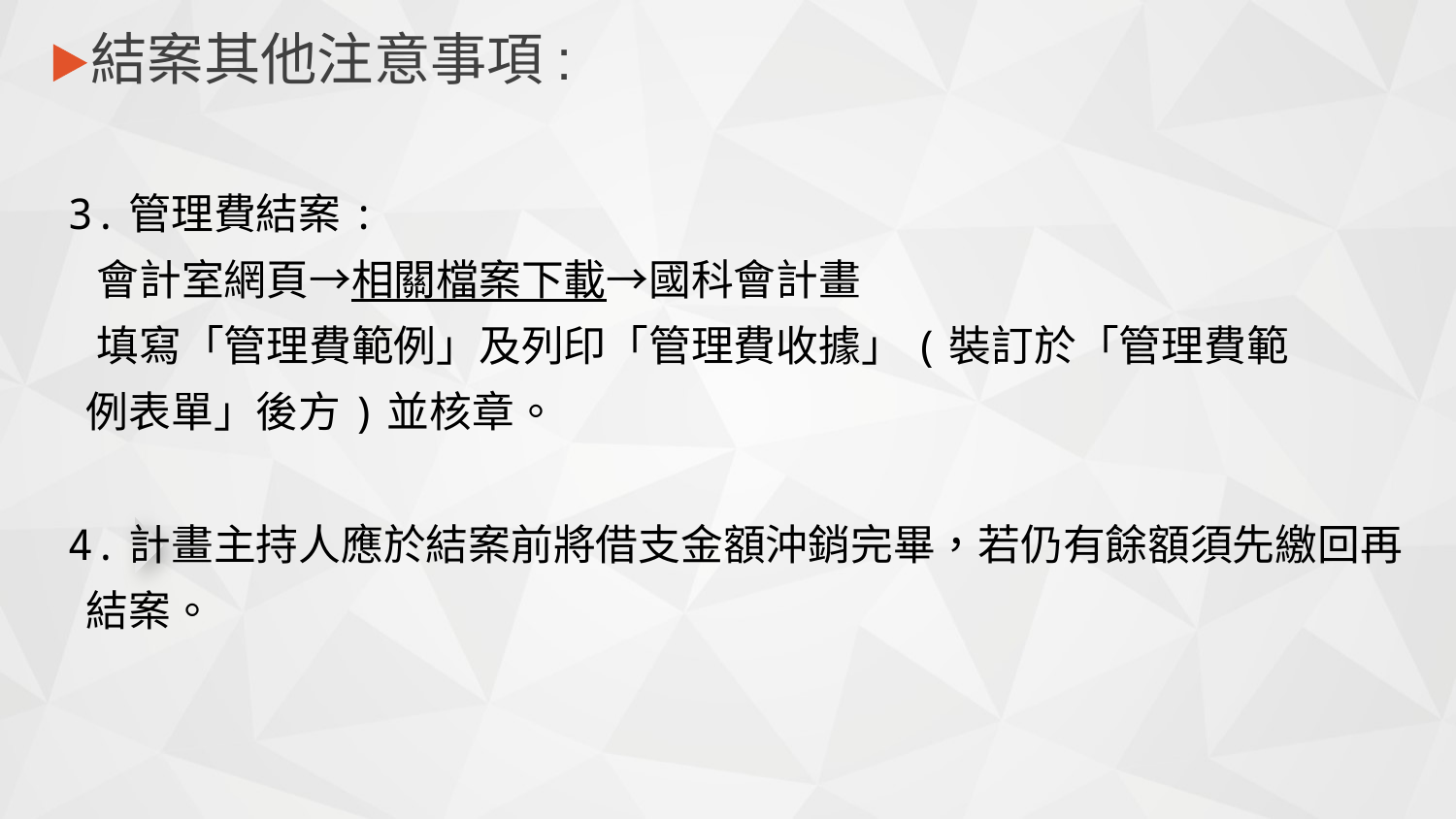

結案其他注意事項:

3.管理費結案:
  會計室網頁→相關檔案下載→國科會計畫
  填寫「管理費範例」及列印「管理費收據」(裝訂於「管理費範
  例表單」後方)並核章。

4.計畫主持人應於結案前將借支金額沖銷完畢，若仍有餘額須先繳回再
  結案。